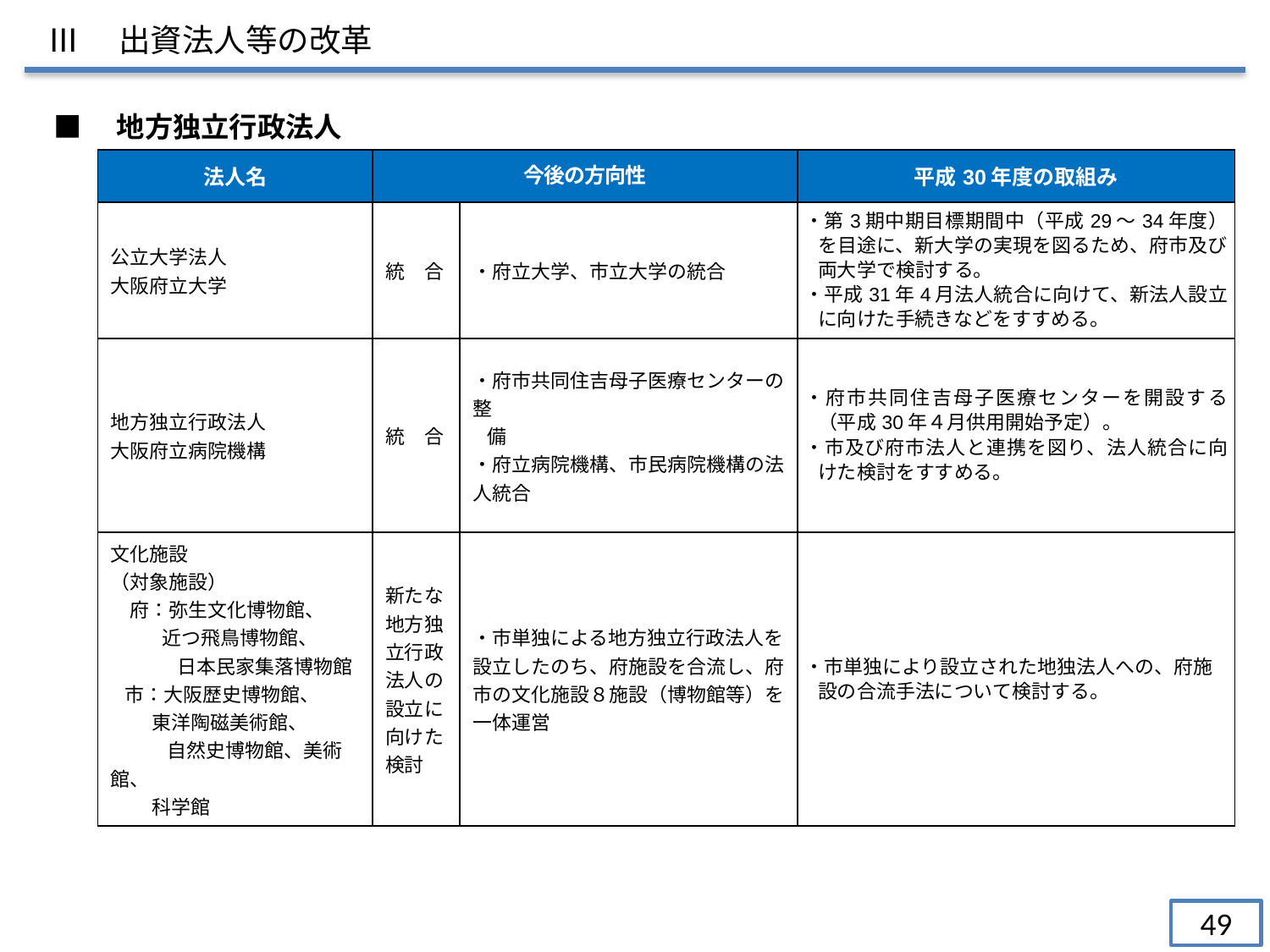

Ⅲ　出資法人等の改革
■　地方独立行政法人
| 法人名 | 今後の方向性 |  | 平成30年度の取組み |
| --- | --- | --- | --- |
| 公立大学法人 大阪府立大学 | 統　合 | ・府立大学、市立大学の統合 | ・第3期中期目標期間中（平成29～34年度）を目途に、新大学の実現を図るため、府市及び両大学で検討する。 ・平成31年4月法人統合に向けて、新法人設立に向けた手続きなどをすすめる。 |
| 地方独立行政法人 大阪府立病院機構 | 統　合 | ・府市共同住吉母子医療センターの整 備 ・府立病院機構、市民病院機構の法人統合 | ・府市共同住吉母子医療センターを開設する（平成30年４月供用開始予定）。 ・市及び府市法人と連携を図り、法人統合に向けた検討をすすめる。 |
| 文化施設 （対象施設） 　府：弥生文化博物館、 　 近つ飛鳥博物館、 　　　 日本民家集落博物館 市：大阪歴史博物館、 東洋陶磁美術館、 　　 自然史博物館、美術館、 科学館 | 新たな地方独立行政法人の設立に向けた検討 | ・市単独による地方独立行政法人を設立したのち、府施設を合流し、府市の文化施設８施設（博物館等）を一体運営 | ・市単独により設立された地独法人への、府施設の合流手法について検討する。 |
|  |
| --- |
49